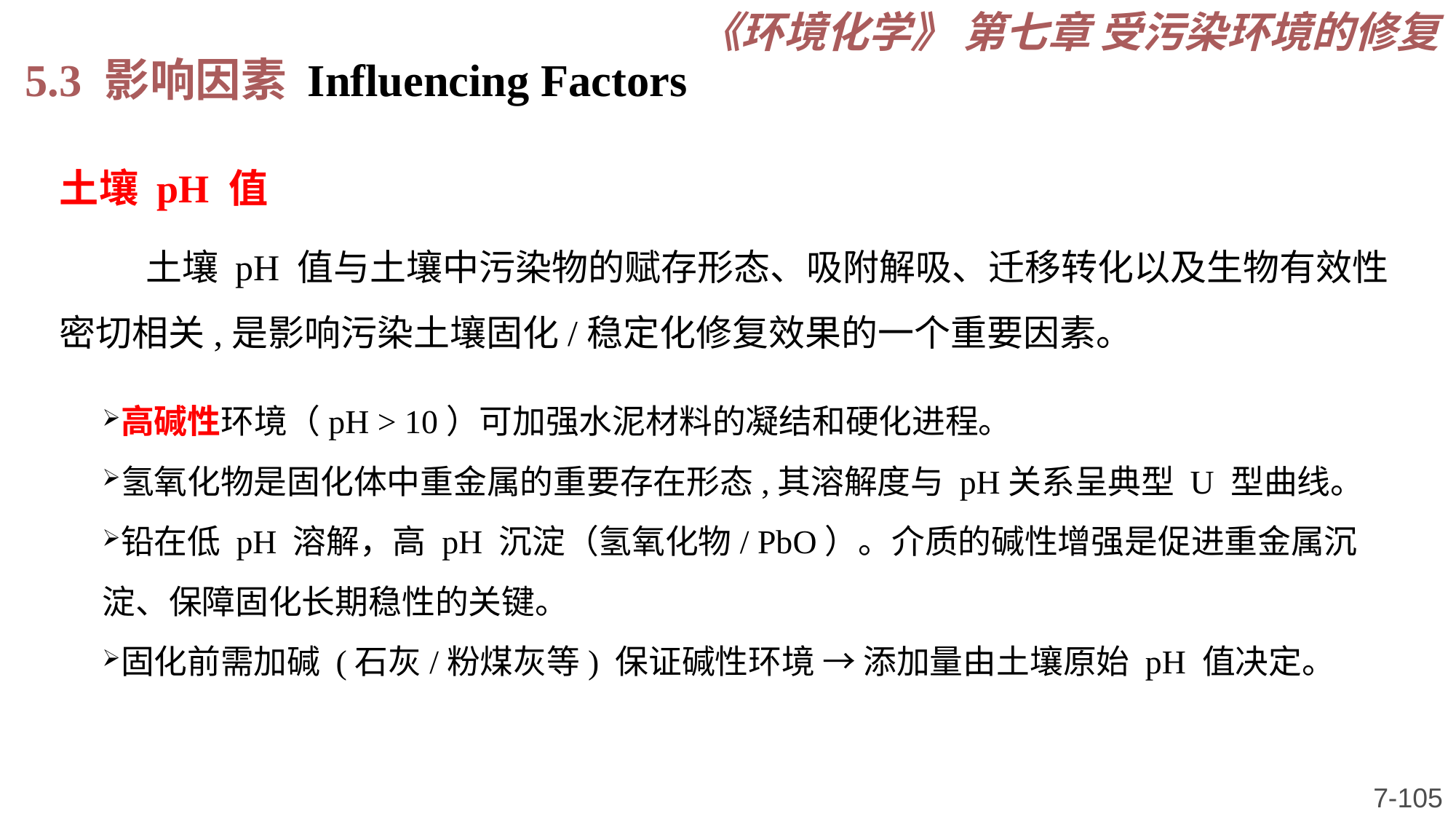

《环境化学》 第七章 受污染环境的修复
5.3 影响因素 Influencing Factors
土壤 pH 值
土壤 pH 值与土壤中污染物的赋存形态、吸附解吸、迁移转化以及生物有效性密切相关,是影响污染土壤固化/稳定化修复效果的一个重要因素。

高碱性环境（pH > 10）可加强水泥材料的凝结和硬化进程。
氢氧化物是固化体中重金属的重要存在形态,其溶解度与 pH关系呈典型 U 型曲线。
铅在低 pH 溶解，高 pH 沉淀（氢氧化物/ PbO）。介质的碱性增强是促进重金属沉淀、保障固化长期稳性的关键。
固化前需加碱 (石灰/粉煤灰等) 保证碱性环境 → 添加量由土壤原始 pH 值决定。

7-105